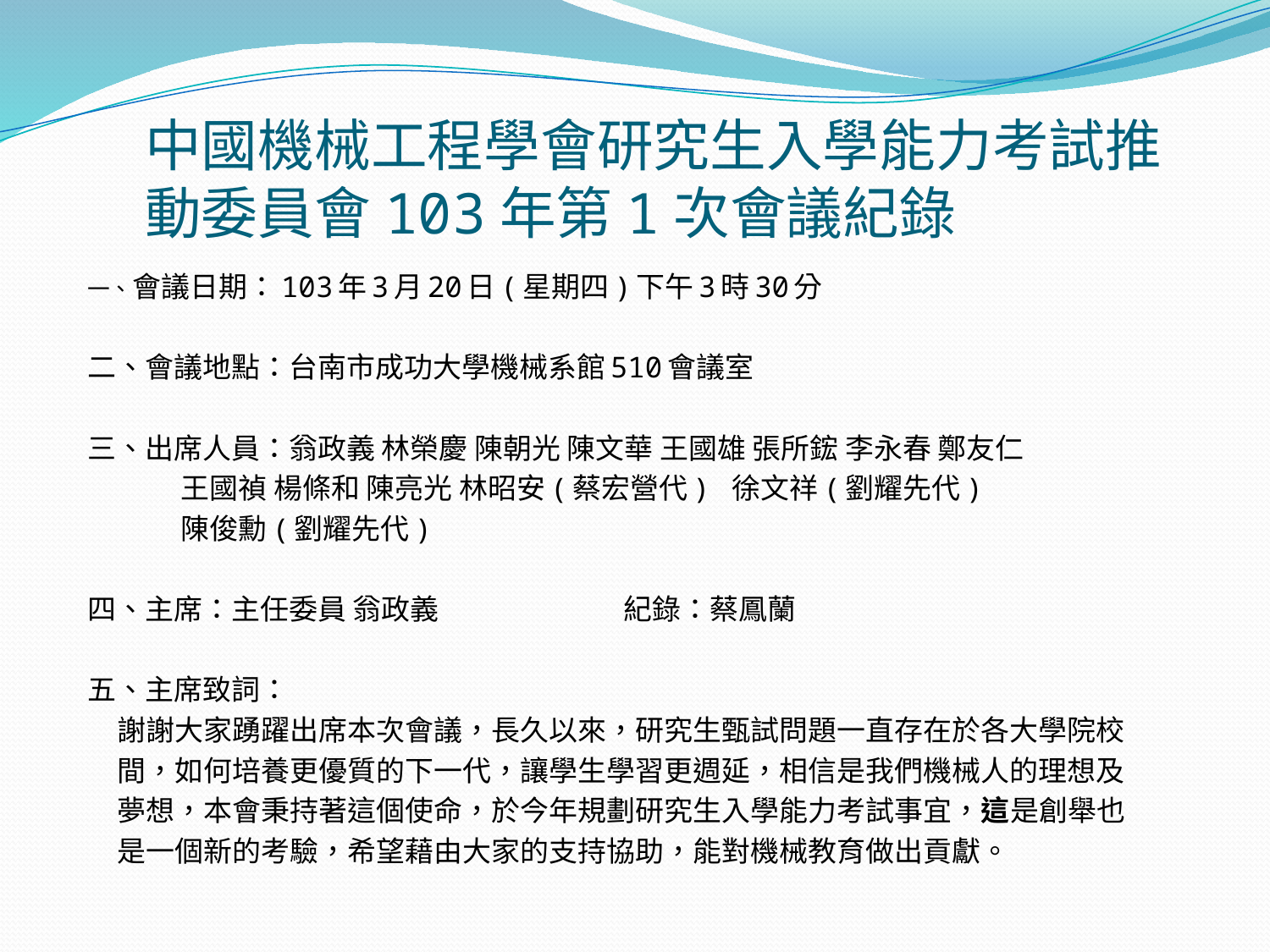

# 中國機械工程學會研究生入學能力考試推動委員會103年第1次會議紀錄
一、會議日期：103年3月20日(星期四)下午3時30分

二、會議地點：台南市成功大學機械系館510會議室

三、出席人員：翁政義 林榮慶 陳朝光 陳文華 王國雄 張所鋐 李永春 鄭友仁
              王國禎 楊條和 陳亮光 林昭安(蔡宏營代) 徐文祥(劉耀先代)
              陳俊勳(劉耀先代)

四、主席：主任委員 翁政義                             紀錄：蔡鳳蘭

五、主席致詞：
    謝謝大家踴躍出席本次會議，長久以來，研究生甄試問題一直存在於各大學院校
    間，如何培養更優質的下一代，讓學生學習更週延，相信是我們機械人的理想及
    夢想，本會秉持著這個使命，於今年規劃研究生入學能力考試事宜，這是創舉也
    是一個新的考驗，希望藉由大家的支持協助，能對機械教育做出貢獻。